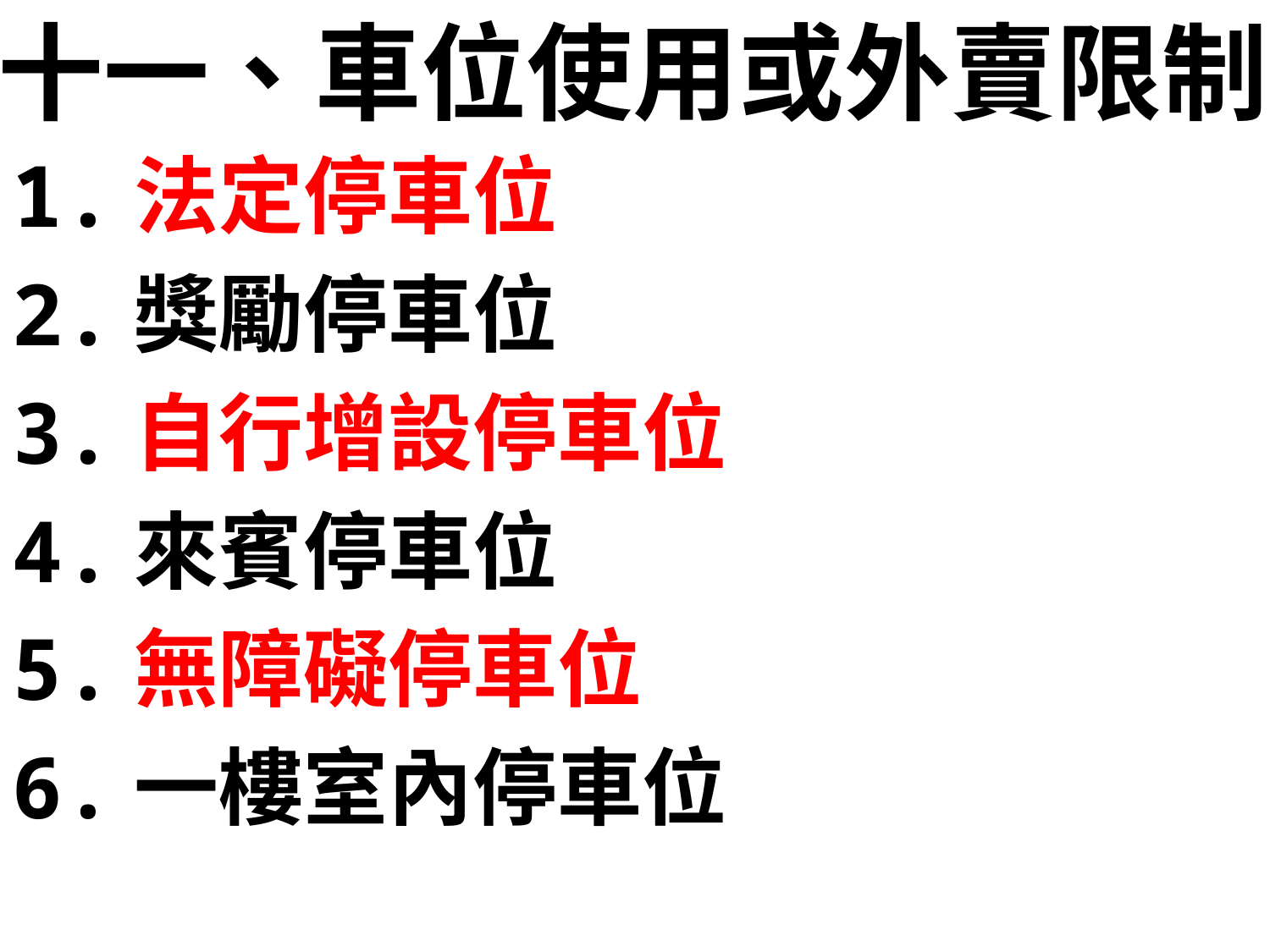

十一、車位使用或外賣限制

1.法定停車位
2.獎勵停車位
3.自行增設停車位
4.來賓停車位
5.無障礙停車位
6.一樓室內停車位